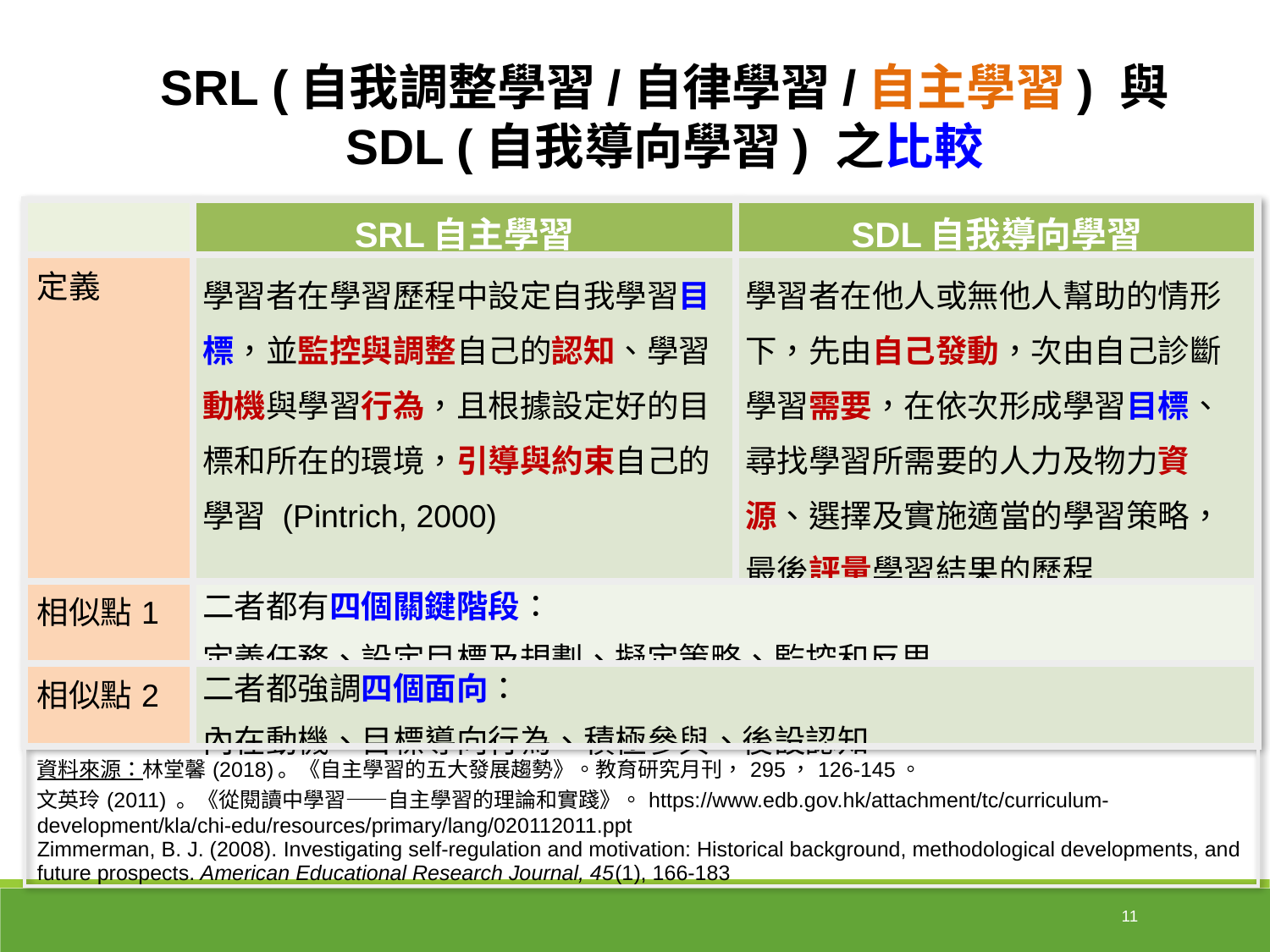

SRL (自我調整學習/自律學習/自主學習) 與
SDL (自我導向學習) 之比較
|  | SRL自主學習 | SDL自我導向學習 |
| --- | --- | --- |
| 定義 | 學習者在學習歷程中設定自我學習目標，並監控與調整自己的認知、學習動機與學習行為，且根據設定好的目標和所在的環境，引導與約束自己的學習 (Pintrich, 2000) | 學習者在他人或無他人幫助的情形下，先由自己發動，次由自己診斷學習需要，在依次形成學習目標、尋找學習所需要的人力及物力資源、選擇及實施適當的學習策略，最後評量學習結果的歷程（Knowles, 1975） |
| 相似點1 | 二者都有四個關鍵階段： 定義任務、設定目標及規劃、擬定策略、監控和反思 |  |
| 相似點2 | 二者都強調四個面向： 內在動機、目標導向行為、積極參與、後設認知 |  |
| 資料來源：林堂馨(2018)。《自主學習的五大發展趨勢》。教育研究月刊，295，126-145。 文英玲(2011) 。《從閱讀中學習——自主學習的理論和實踐》。https://www.edb.gov.hk/attachment/tc/curriculum-development/kla/chi-edu/resources/primary/lang/020112011.ppt Zimmerman, B. J. (2008). Investigating self-regulation and motivation: Historical background, methodological developments, and future prospects. American Educational Research Journal, 45(1), 166-183 |  |  |
11